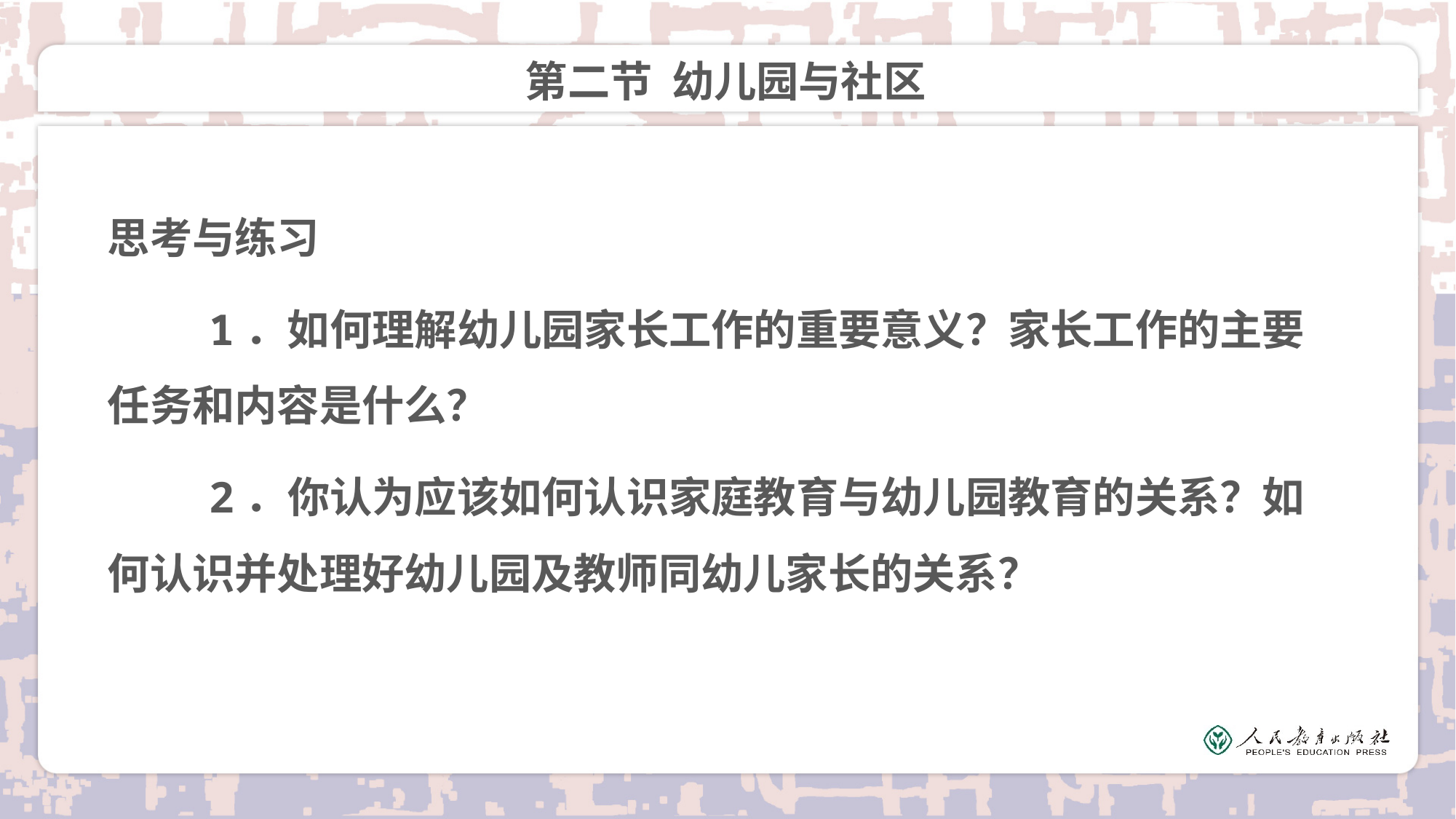

# 第二节  幼儿园与社区
思考与练习
    1．如何理解幼儿园家长工作的重要意义？家长工作的主要任务和内容是什么？
    2．你认为应该如何认识家庭教育与幼儿园教育的关系？如何认识并处理好幼儿园及教师同幼儿家长的关系？